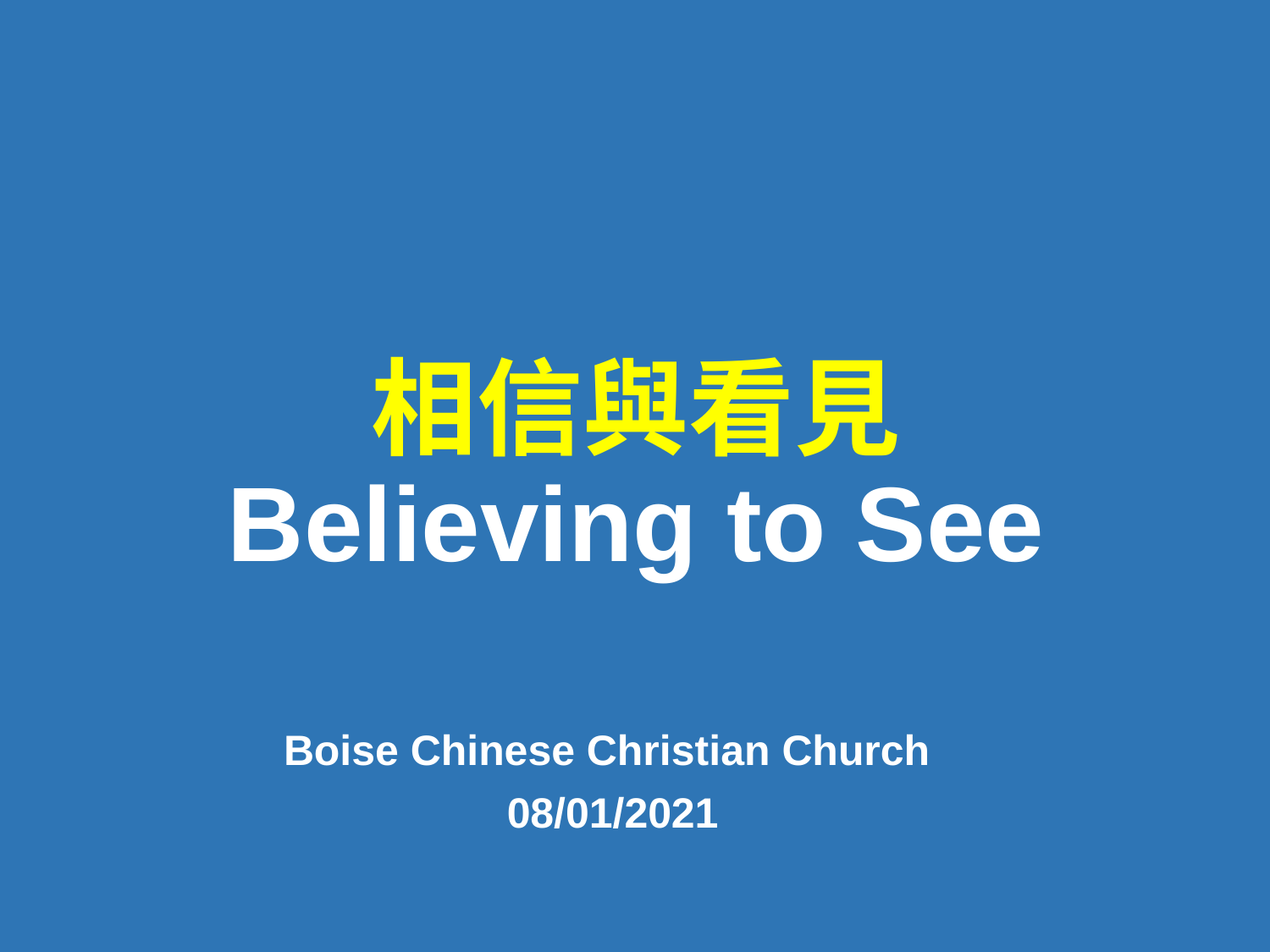

# 相信與看見 Believing to See
Boise Chinese Christian Church
08/01/2021